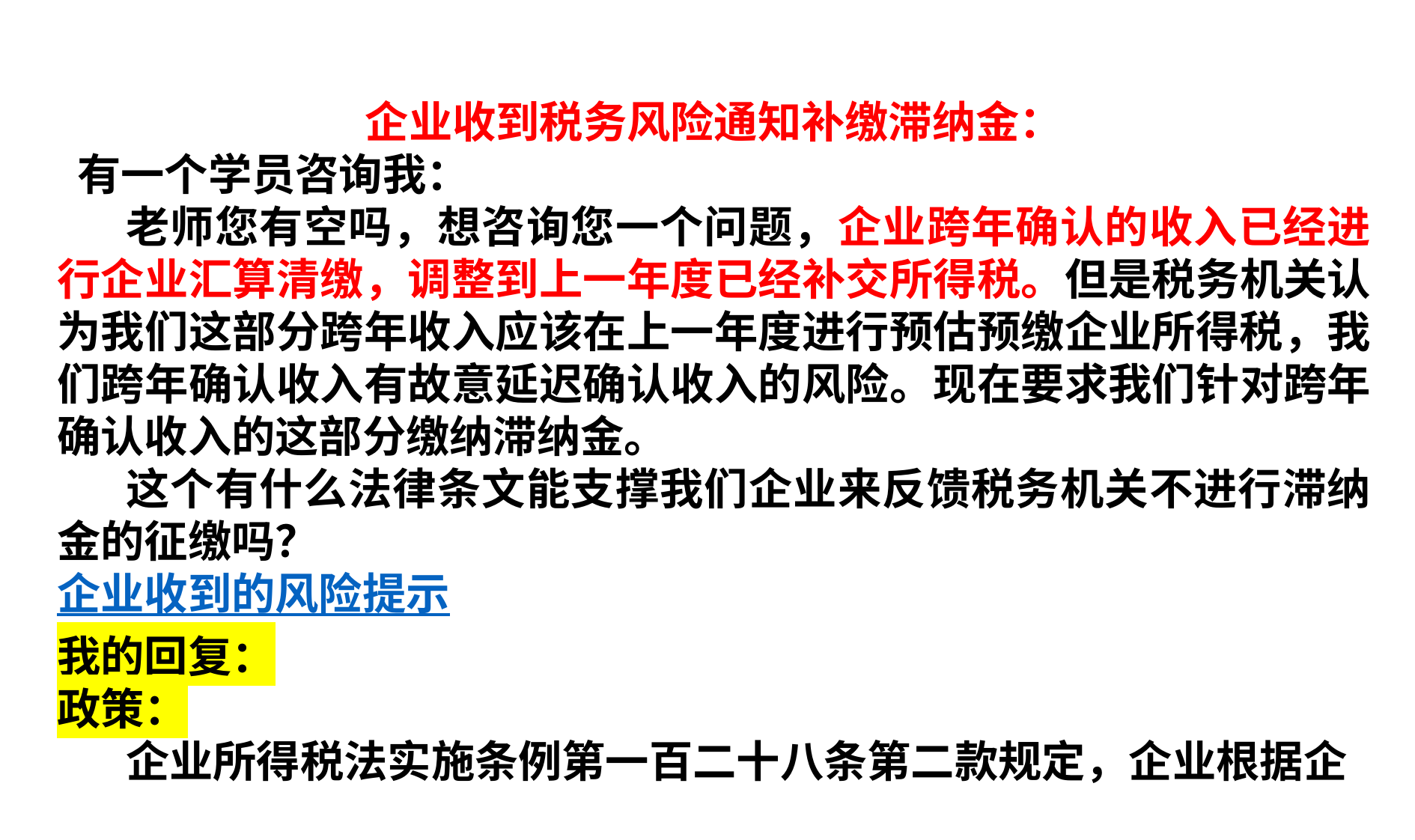

企业收到税务风险通知补缴滞纳金：
 有一个学员咨询我：
老师您有空吗，想咨询您一个问题，企业跨年确认的收入已经进行企业汇算清缴，调整到上一年度已经补交所得税。但是税务机关认为我们这部分跨年收入应该在上一年度进行预估预缴企业所得税，我们跨年确认收入有故意延迟确认收入的风险。现在要求我们针对跨年确认收入的这部分缴纳滞纳金。
这个有什么法律条文能支撑我们企业来反馈税务机关不进行滞纳金的征缴吗？
企业收到的风险提示
我的回复：
政策：
企业所得税法实施条例第一百二十八条第二款规定，企业根据企